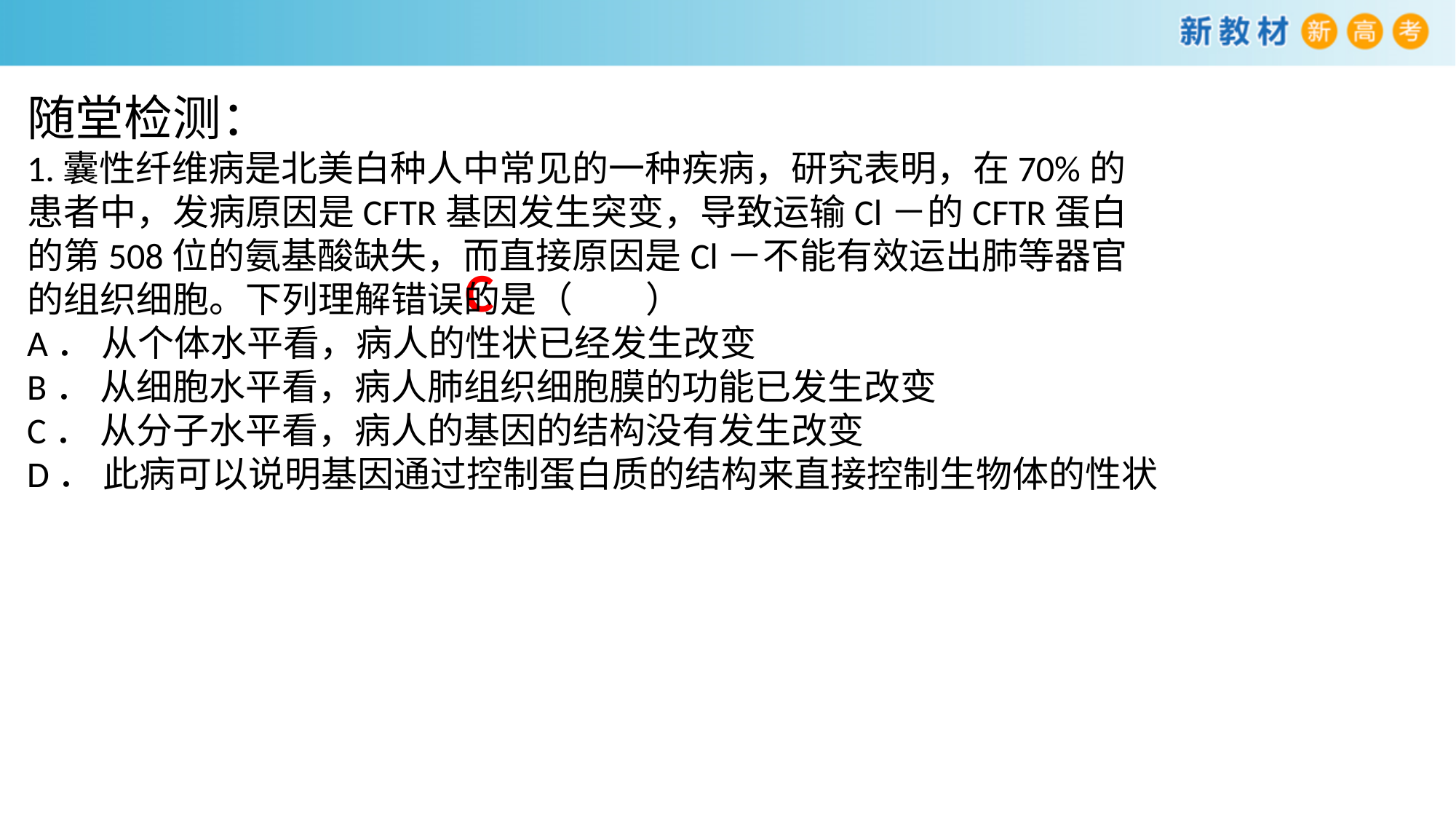

随堂检测：
1.囊性纤维病是北美白种人中常见的一种疾病，研究表明，在70%的患者中，发病原因是CFTR基因发生突变，导致运输Cl－的CFTR蛋白的第508位的氨基酸缺失，而直接原因是Cl－不能有效运出肺等器官的组织细胞。下列理解错误的是（　　）
A． 从个体水平看，病人的性状已经发生改变
B． 从细胞水平看，病人肺组织细胞膜的功能已发生改变
C． 从分子水平看，病人的基因的结构没有发生改变
D． 此病可以说明基因通过控制蛋白质的结构来直接控制生物体的性状

C